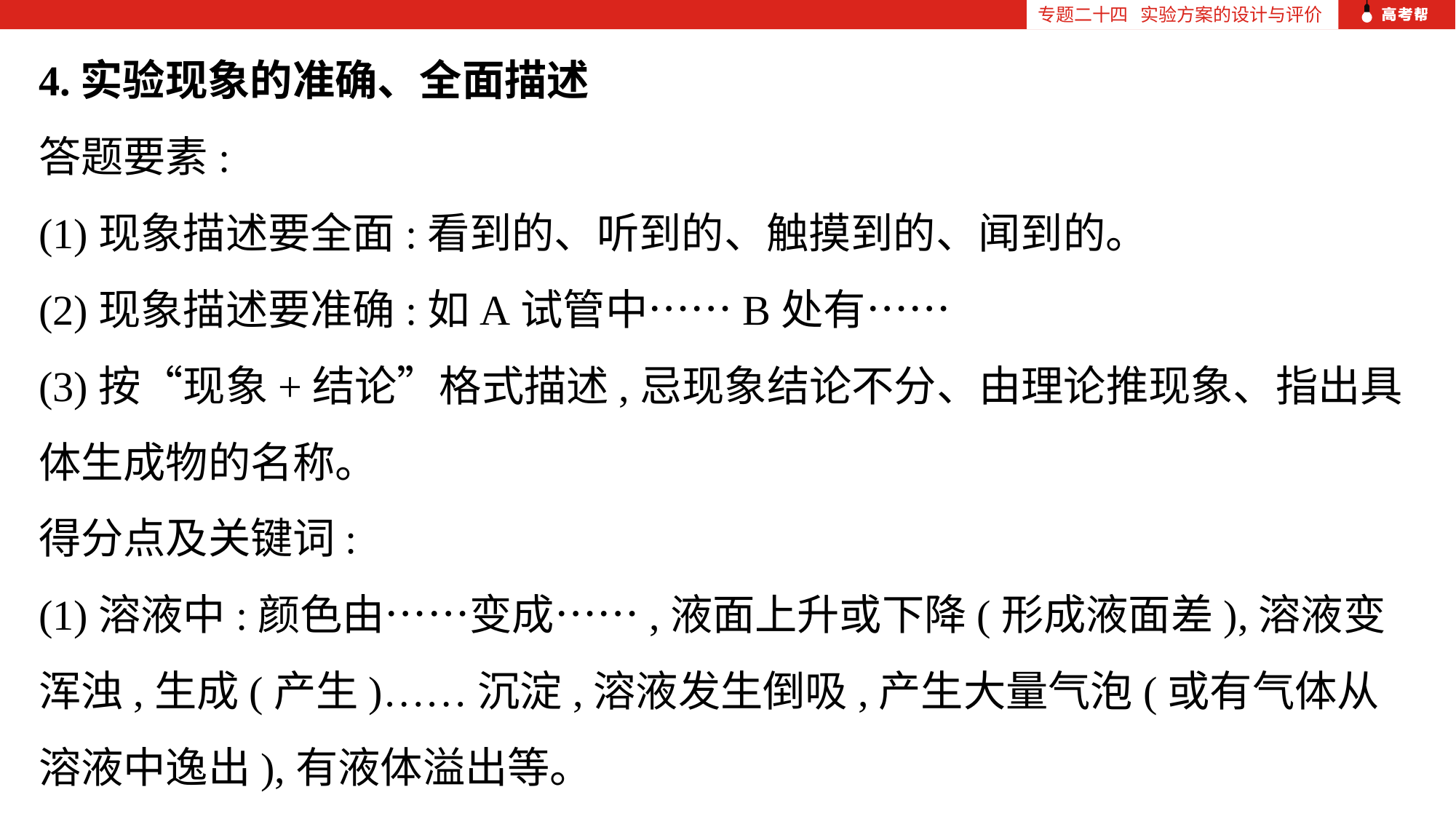

专题二十四   实验方案的设计与评价
4.实验现象的准确、全面描述
答题要素:
(1)现象描述要全面:看到的、听到的、触摸到的、闻到的。
(2)现象描述要准确:如A试管中……B处有……
(3)按“现象+结论”格式描述,忌现象结论不分、由理论推现象、指出具体生成物的名称。
得分点及关键词:
(1)溶液中:颜色由……变成……,液面上升或下降(形成液面差),溶液变浑浊,生成(产生)……沉淀,溶液发生倒吸,产生大量气泡(或有气体从溶液中逸出),有液体溢出等。